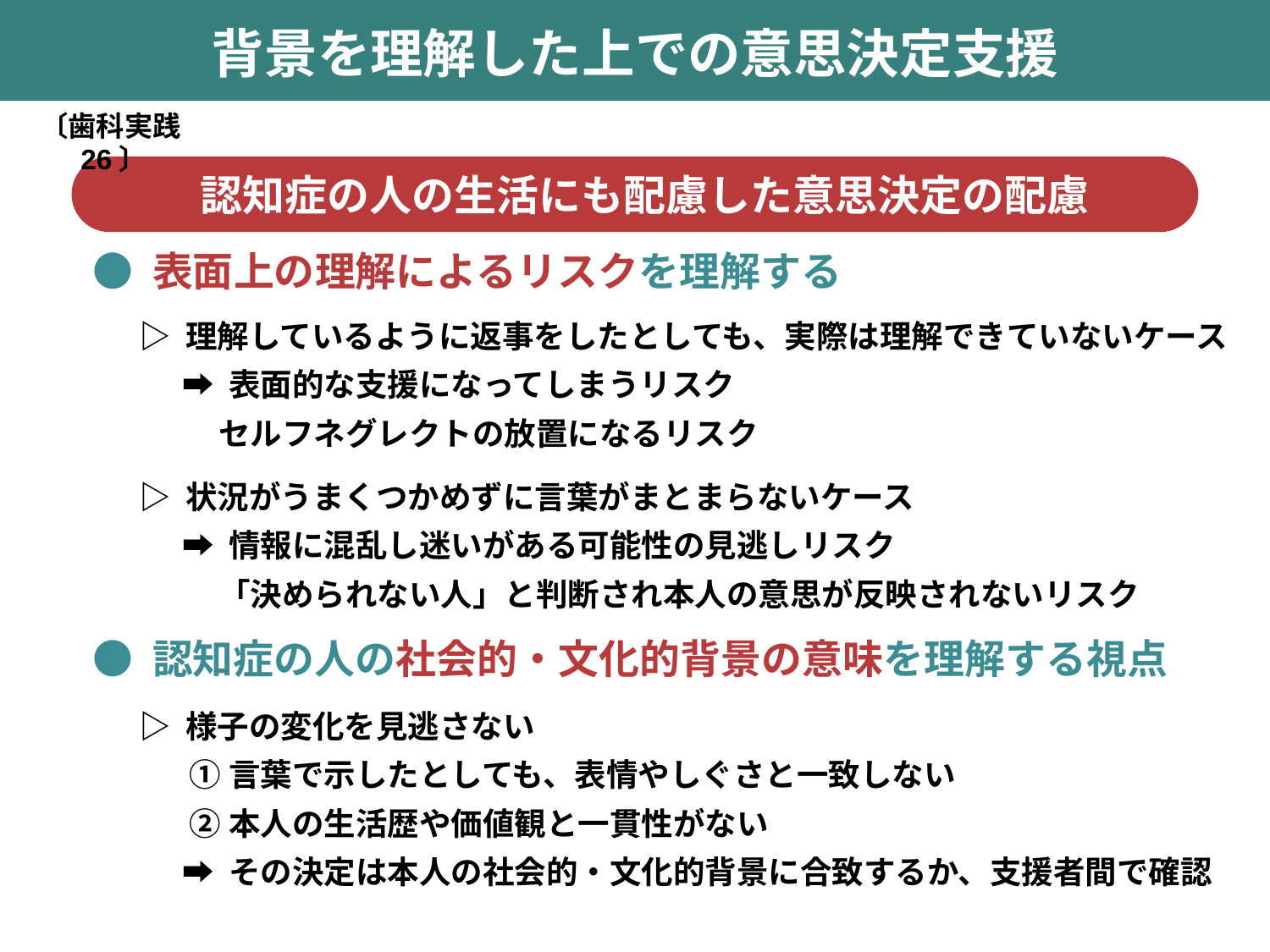

背景を理解した上での意思決定支援
〔歯科実践26〕
 認知症の人の生活にも配慮した意思決定の配慮
● 表面上の理解によるリスクを理解する

● 認知症の人の社会的・文化的背景の意味を理解する視点
▷ 理解しているように返事をしたとしても、実際は理解できていないケース
      ➡ 表面的な支援になってしまうリスク
          セルフネグレクトの放置になるリスク
▷ 状況がうまくつかめずに言葉がまとまらないケース
      ➡ 情報に混乱し迷いがある可能性の見逃しリスク
          「決められない人」と判断され本人の意思が反映されないリスク

▷ 様子の変化を見逃さない
       ①言葉で示したとしても、表情やしぐさと一致しない
       ②本人の生活歴や価値観と一貫性がない
      ➡ その決定は本人の社会的・文化的背景に合致するか、支援者間で確認